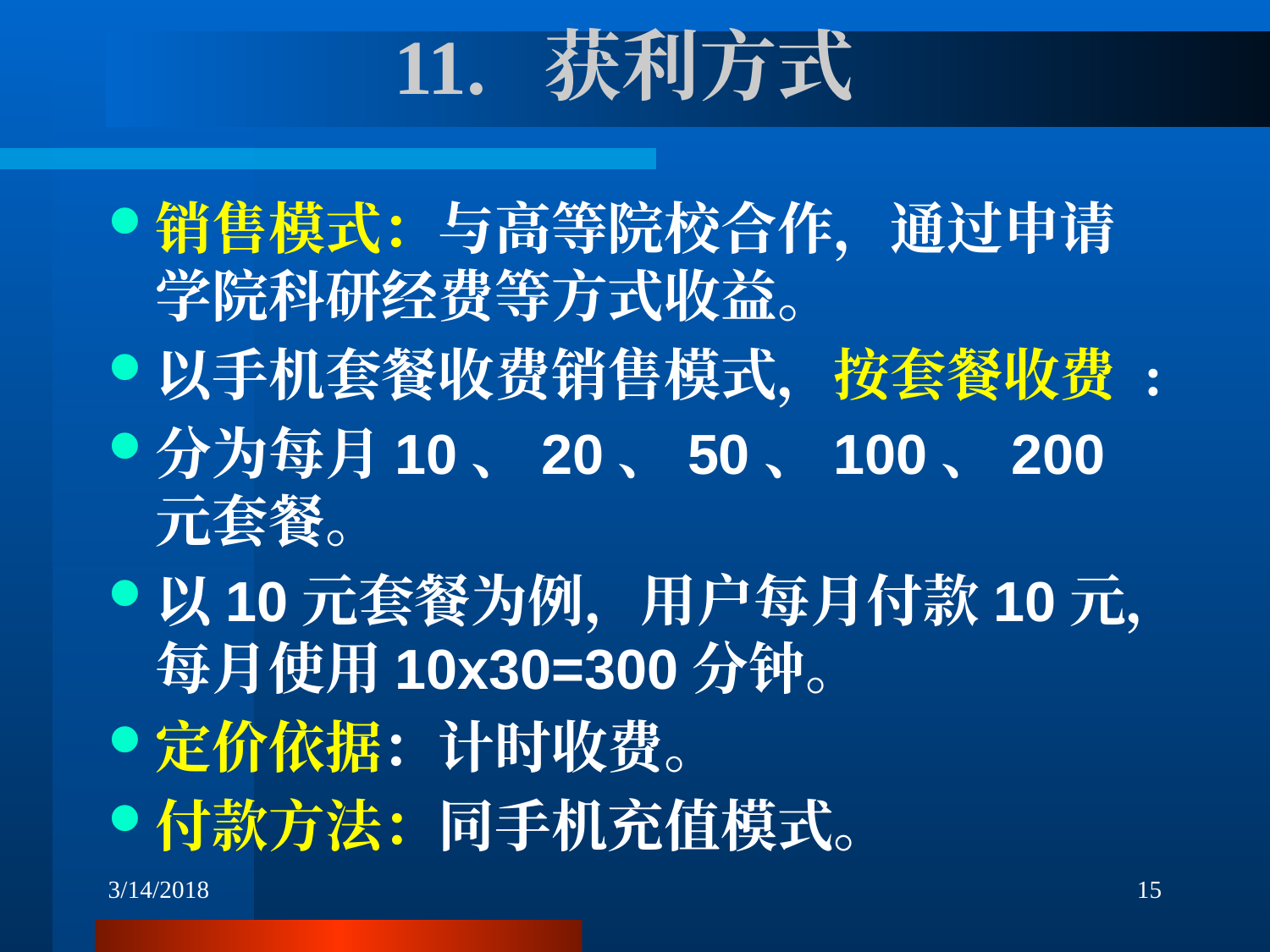

# 11.  获利方式
销售模式：与高等院校合作，通过申请学院科研经费等方式收益。
以手机套餐收费销售模式，按套餐收费 :
分为每月10、20、50、100、200元套餐。
以10元套餐为例，用户每月付款10元，每月使用10x30=300分钟。
定价依据：计时收费。
付款方法：同手机充值模式。

3/14/2018
15